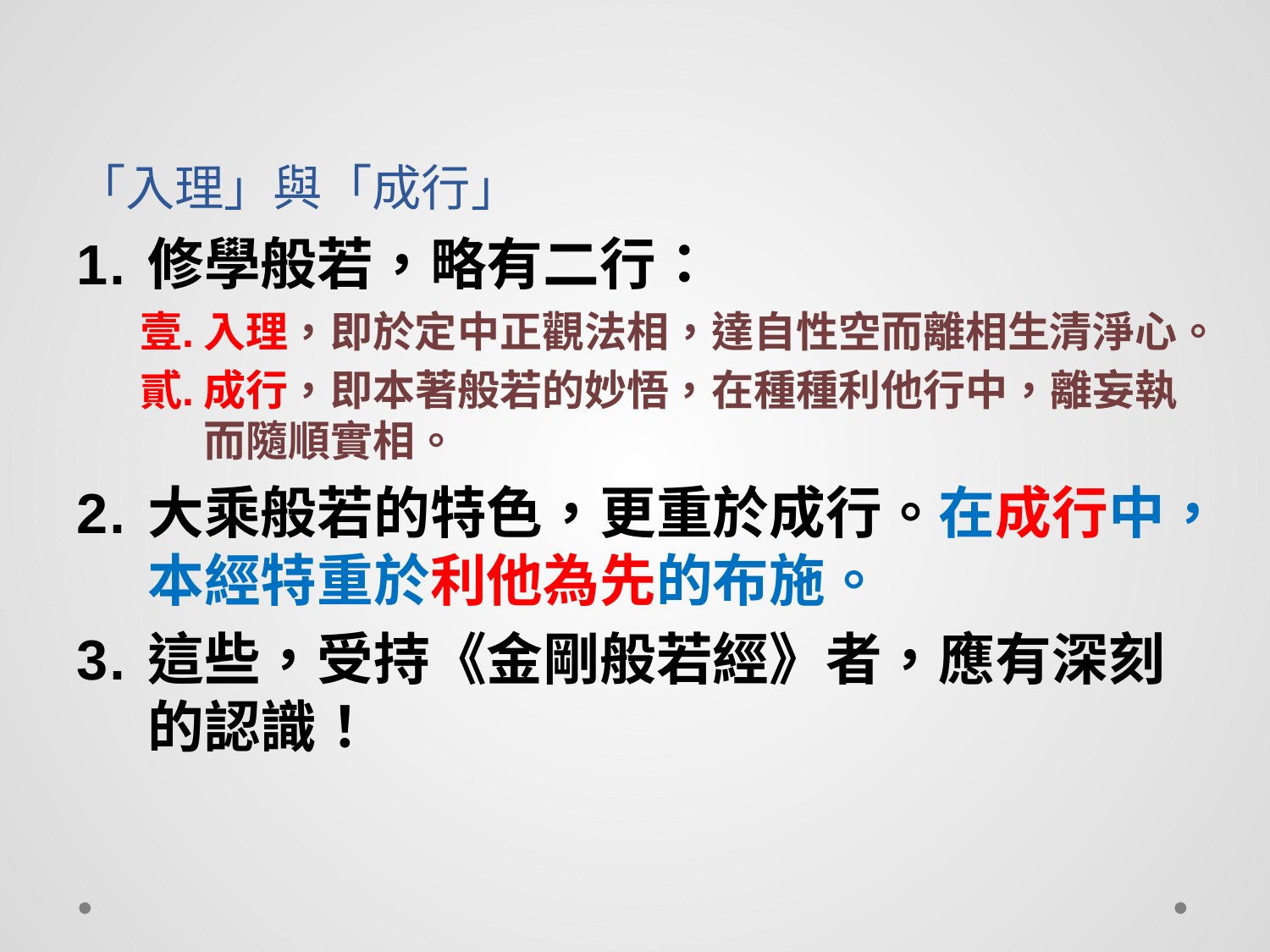

# 「入理」與「成行」
修學般若，略有二行：
入理，即於定中正觀法相，達自性空而離相生清淨心。
成行，即本著般若的妙悟，在種種利他行中，離妄執而隨順實相。
大乘般若的特色，更重於成行。在成行中，本經特重於利他為先的布施。
這些，受持《金剛般若經》者，應有深刻的認識！